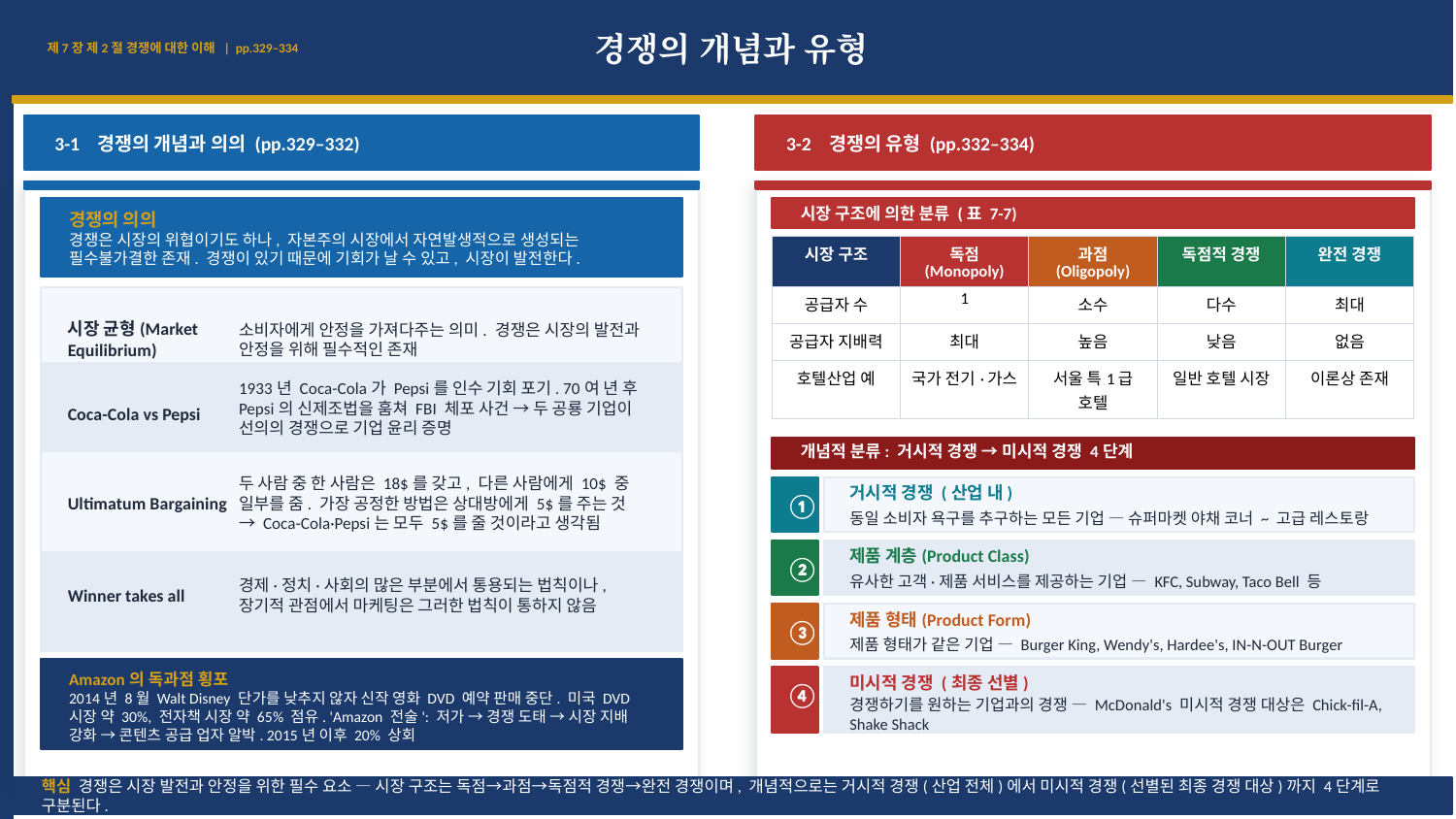

제7장 제2절 경쟁에 대한 이해  |  pp.329–334
경쟁의 개념과 유형

3-1   경쟁의 개념과 의의 (pp.329–332)

3-2   경쟁의 유형 (pp.332–334)

시장 구조에 의한 분류 (표 7-7)
경쟁의 의의
경쟁은 시장의 위협이기도 하나, 자본주의 시장에서 자연발생적으로 생성되는 필수불가결한 존재. 경쟁이 있기 때문에 기회가 날 수 있고, 시장이 발전한다.
| 시장 구조 | 독점 (Monopoly) | 과점 (Oligopoly) | 독점적 경쟁 | 완전 경쟁 |
| --- | --- | --- | --- | --- |
| 공급자 수 | 1 | 소수 | 다수 | 최대 |
| 공급자 지배력 | 최대 | 높음 | 낮음 | 없음 |
| 호텔산업 예 | 국가 전기·가스 | 서울 특1급 호텔 | 일반 호텔 시장 | 이론상 존재 |

시장 균형(Market Equilibrium)
소비자에게 안정을 가져다주는 의미. 경쟁은 시장의 발전과 안정을 위해 필수적인 존재
1933년 Coca-Cola가 Pepsi를 인수 기회 포기. 70여 년 후 Pepsi의 신제조법을 훔쳐 FBI 체포 사건 → 두 공룡 기업이 선의의 경쟁으로 기업 윤리 증명

Coca-Cola vs Pepsi

개념적 분류: 거시적 경쟁 → 미시적 경쟁 4단계

Ultimatum Bargaining
두 사람 중 한 사람은 18$를 갖고, 다른 사람에게 10$ 중 일부를 줌. 가장 공정한 방법은 상대방에게 5$를 주는 것 → Coca-Cola·Pepsi는 모두 5$를 줄 것이라고 생각됨

①

거시적 경쟁 (산업 내)
동일 소비자 욕구를 추구하는 모든 기업 — 슈퍼마켓 야채 코너 ~ 고급 레스토랑

②

제품 계층(Product Class)

Winner takes all
경제·정치·사회의 많은 부분에서 통용되는 법칙이나, 장기적 관점에서 마케팅은 그러한 법칙이 통하지 않음
유사한 고객·제품 서비스를 제공하는 기업 — KFC, Subway, Taco Bell 등

③

제품 형태(Product Form)
제품 형태가 같은 기업 — Burger King, Wendy's, Hardee's, IN-N-OUT Burger

Amazon의 독과점 횡포
2014년 8월 Walt Disney 단가를 낮추지 않자 신작 영화 DVD 예약 판매 중단. 미국 DVD 시장 약 30%, 전자책 시장 약 65% 점유. 'Amazon 전술': 저가 → 경쟁 도태 → 시장 지배 강화 → 콘텐츠 공급 업자 알박. 2015년 이후 20% 상회

④

미시적 경쟁 (최종 선별)
경쟁하기를 원하는 기업과의 경쟁 — McDonald's 미시적 경쟁 대상은 Chick-fil-A, Shake Shack

핵심  경쟁은 시장 발전과 안정을 위한 필수 요소 — 시장 구조는 독점→과점→독점적 경쟁→완전 경쟁이며, 개념적으로는 거시적 경쟁(산업 전체)에서 미시적 경쟁(선별된 최종 경쟁 대상)까지 4단계로 구분된다.